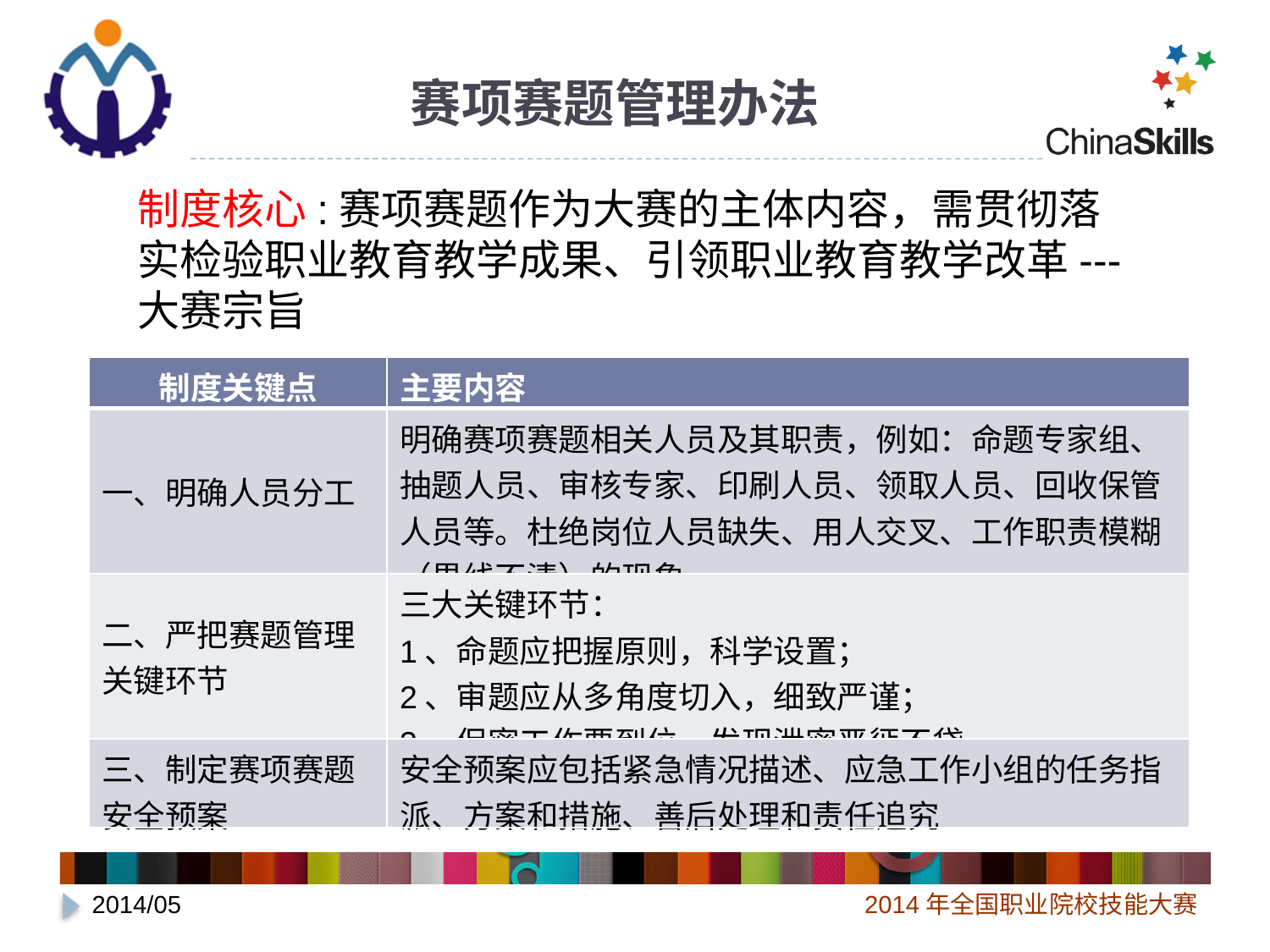

# 赛项赛题管理办法
制度核心:赛项赛题作为大赛的主体内容，需贯彻落实检验职业教育教学成果、引领职业教育教学改革---大赛宗旨
| 制度关键点 | 主要内容 |
| --- | --- |
| 一、明确人员分工 | 明确赛项赛题相关人员及其职责，例如：命题专家组、抽题人员、审核专家、印刷人员、领取人员、回收保管人员等。杜绝岗位人员缺失、用人交叉、工作职责模糊（界线不清）的现象 |
| 二、严把赛题管理关键环节 | 三大关键环节： 1、命题应把握原则，科学设置； 2、审题应从多角度切入，细致严谨； 3、保密工作要到位，发现泄密严惩不贷 |
| 三、制定赛项赛题安全预案 | 安全预案应包括紧急情况描述、应急工作小组的任务指派、方案和措施、善后处理和责任追究 |
2014/05
2014年全国职业院校技能大赛